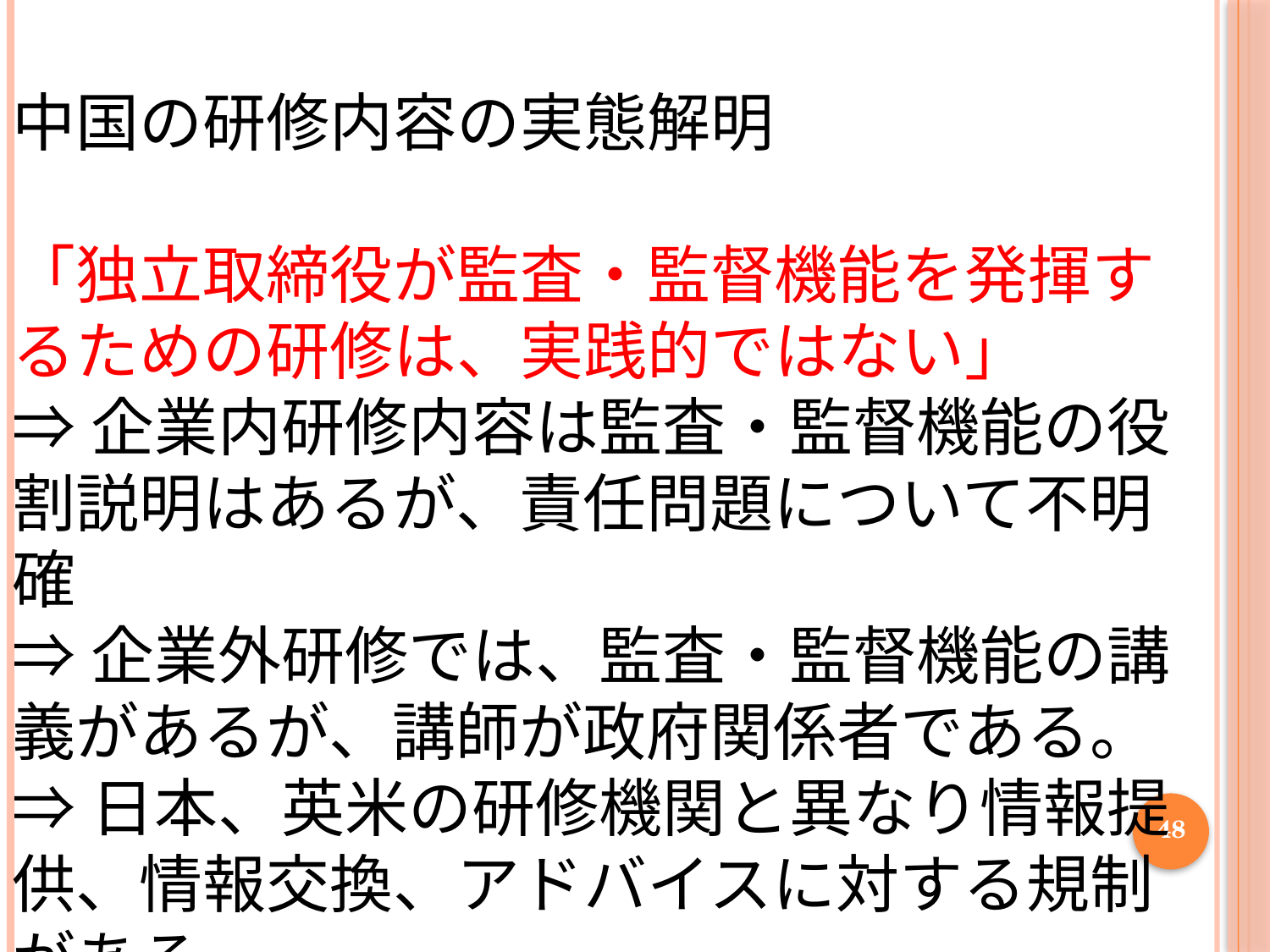

中国の研修内容の実態解明

「独立取締役が監査・監督機能を発揮するための研修は、実践的ではない」
⇒企業内研修内容は監査・監督機能の役割説明はあるが、責任問題について不明確
⇒企業外研修では、監査・監督機能の講義があるが、講師が政府関係者である。
⇒日本、英米の研修機関と異なり情報提供、情報交換、アドバイスに対する規制がある。

48